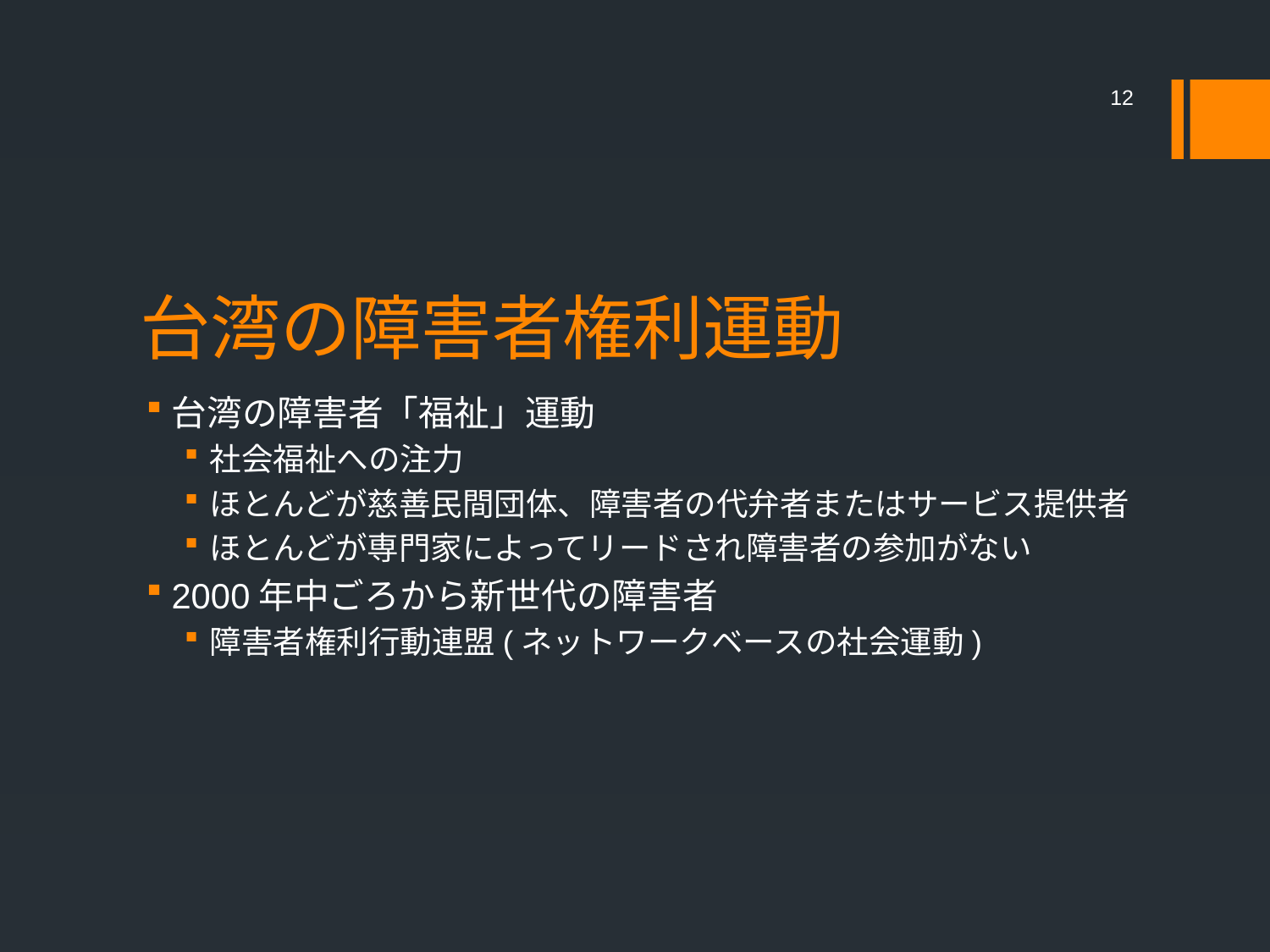

12
# 台湾の障害者権利運動
台湾の障害者「福祉」運動
社会福祉への注力
ほとんどが慈善民間団体、障害者の代弁者またはサービス提供者
ほとんどが専門家によってリードされ障害者の参加がない
2000年中ごろから新世代の障害者
障害者権利行動連盟(ネットワークベースの社会運動)